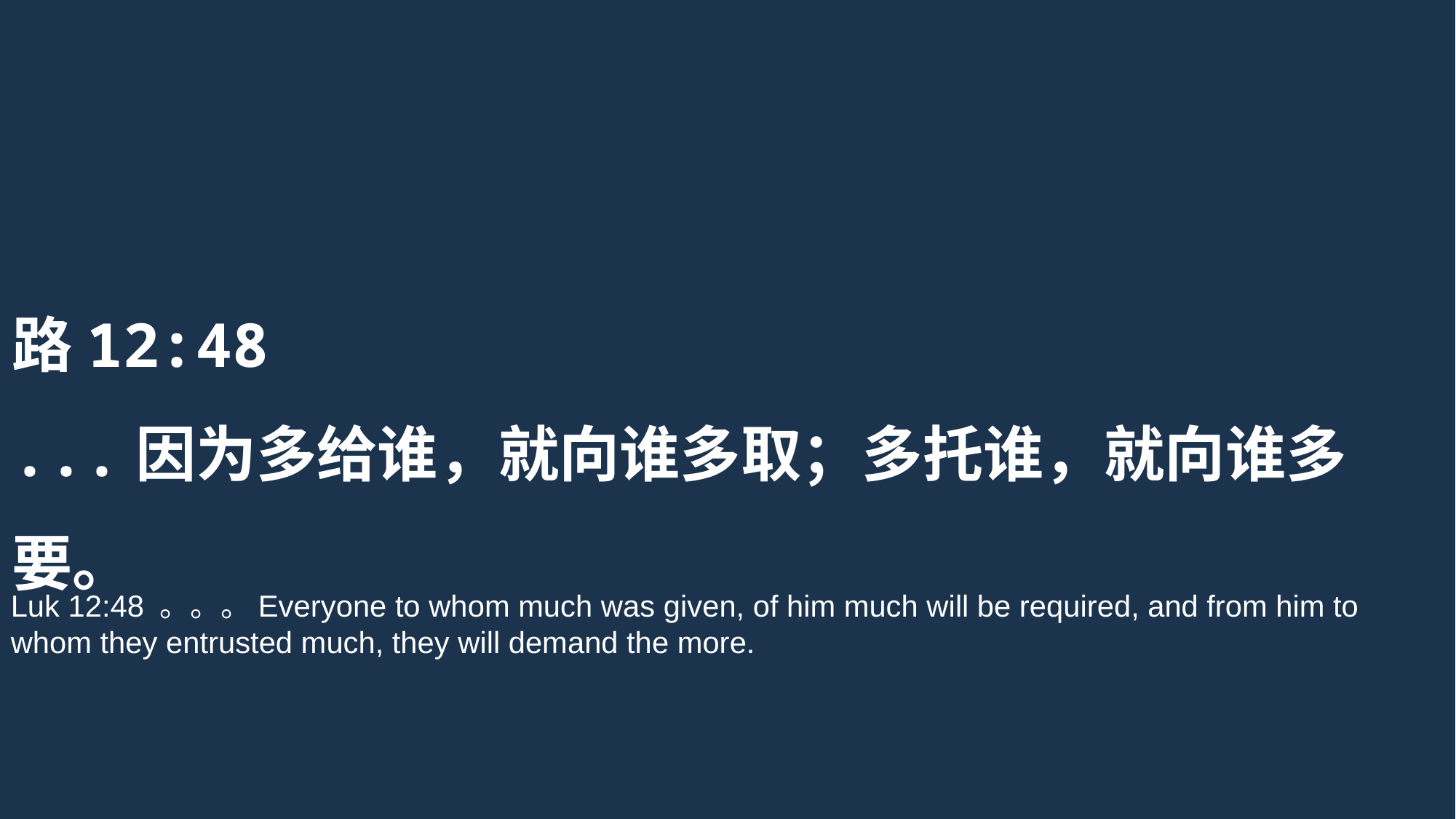

路12:48
...因为多给谁，就向谁多取；多托谁，就向谁多要。
Luk 12:48 。。。Everyone to whom much was given, of him much will be required, and from him to whom they entrusted much, they will demand the more.